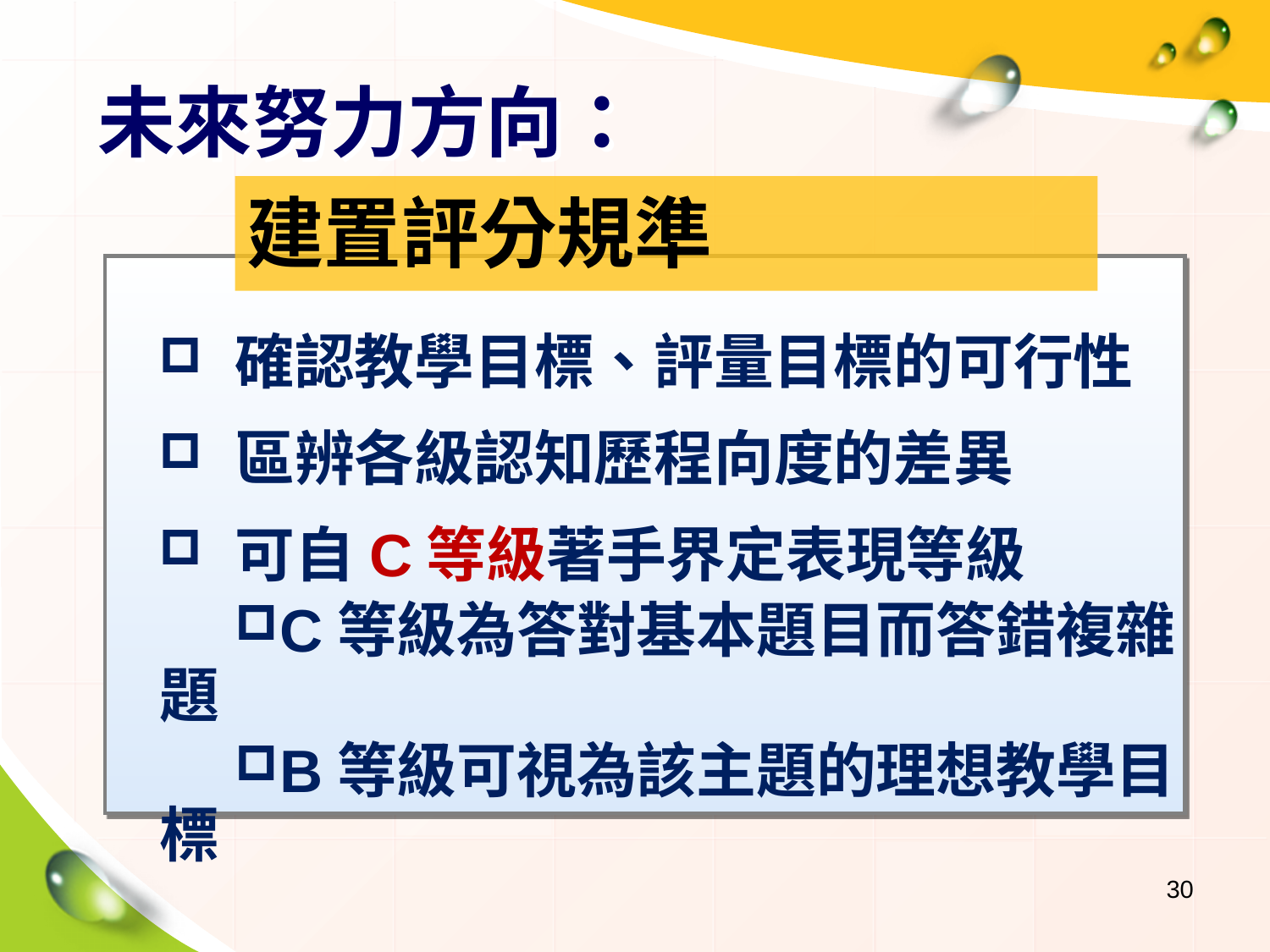

# 未來努力方向：

建置評分規準

確認教學目標、評量目標的可行性
區辨各級認知歷程向度的差異
可自C等級著手界定表現等級
C等級為答對基本題目而答錯複雜題
B等級可視為該主題的理想教學目標
30